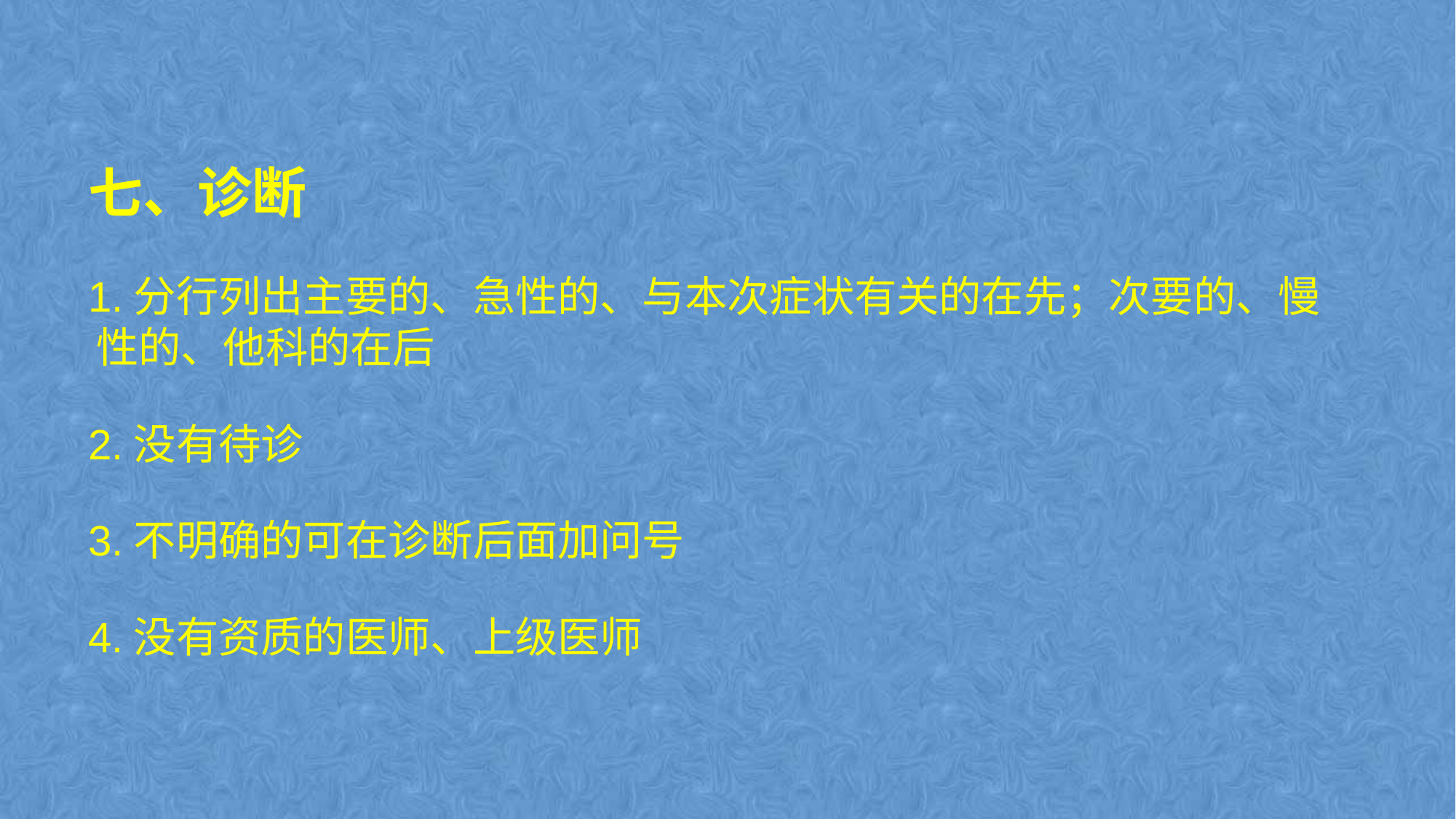

七、诊断
1.分行列出主要的、急性的、与本次症状有关的在先；次要的、慢性的、他科的在后
2.没有待诊
3.不明确的可在诊断后面加问号
4.没有资质的医师、上级医师